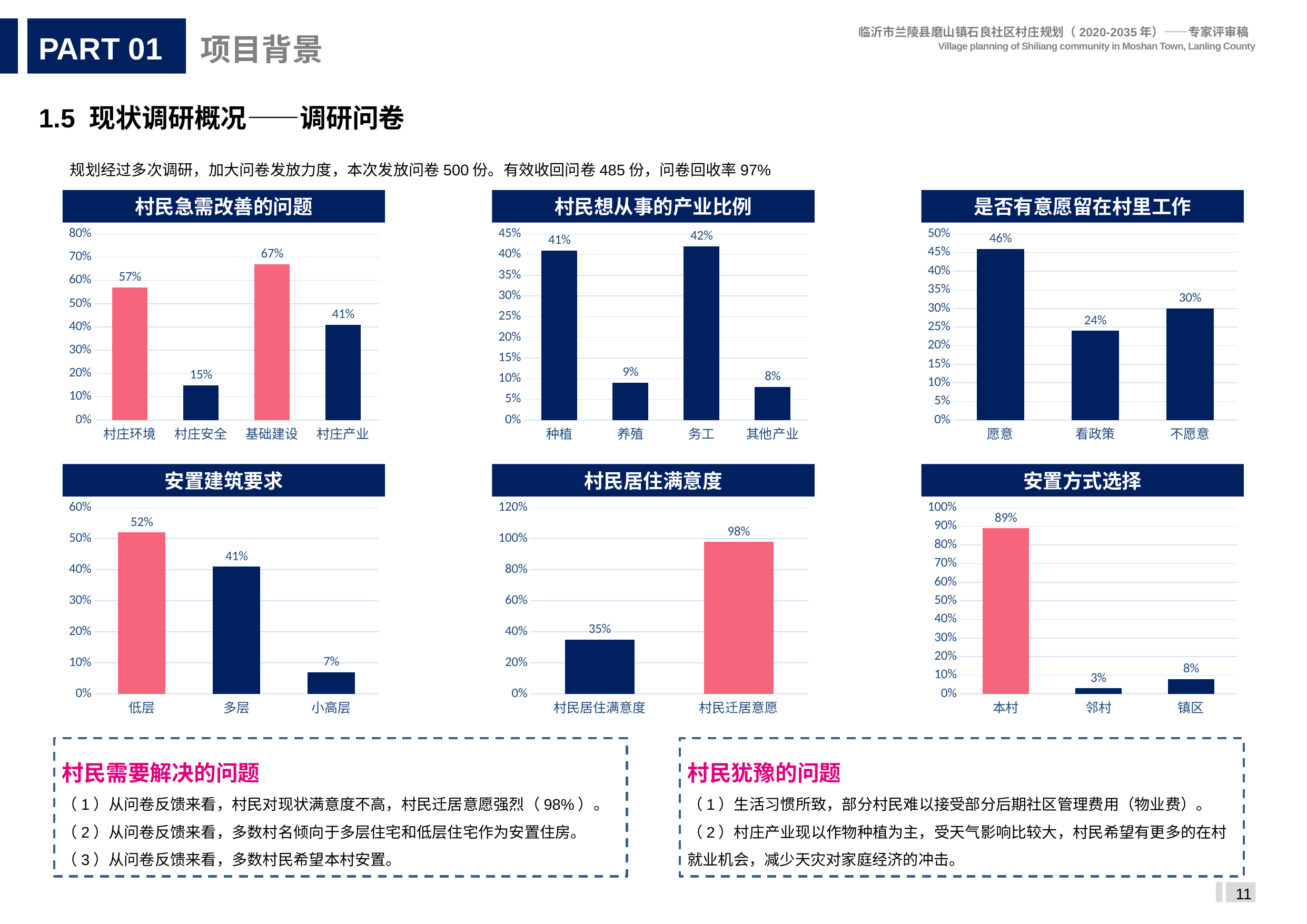

PART 01
项目背景
1.5 现状调研概况——调研问卷
       规划经过多次调研，加大问卷发放力度，本次发放问卷500份。有效收回问卷485份，问卷回收率97%
村民急需改善的问题
村民想从事的产业比例
是否有意愿留在村里工作

### Chart

| Category | 系列 1 |
|---|---|
| 村庄环境 | 0.57 |
| 村庄安全 | 0.15 |
| 基础建设 | 0.67 |
| 村庄产业 | 0.41 |

### Chart

| Category | 系列 1 |
|---|---|
| 种植 | 0.41 |
| 养殖 | 0.09 |
| 务工 | 0.42 |
| 其他产业 | 0.08 |

### Chart

| Category | 系列 1 |
|---|---|
| 愿意 | 0.46 |
| 看政策 | 0.24 |
| 不愿意 | 0.3 |
安置建筑要求
村民居住满意度
安置方式选择

### Chart

| Category | 系列 1 |
|---|---|
| 低层 | 0.52 |
| 多层 | 0.41 |
| 小高层 | 0.07 |

### Chart

| Category | 系列 1 |
|---|---|
| 村民居住满意度 | 0.35 |
| 村民迁居意愿 | 0.98 |

### Chart

| Category | 系列 1 |
|---|---|
| 本村 | 0.89 |
| 邻村 | 0.03 |
| 镇区 | 0.08 |
村民需要解决的问题
（1）从问卷反馈来看，村民对现状满意度不高，村民迁居意愿强烈（98%）。
（2）从问卷反馈来看，多数村名倾向于多层住宅和低层住宅作为安置住房。
（3）从问卷反馈来看，多数村民希望本村安置。
村民犹豫的问题
（1）生活习惯所致，部分村民难以接受部分后期社区管理费用（物业费）。
（2）村庄产业现以作物种植为主，受天气影响比较大，村民希望有更多的在村就业机会，减少天灾对家庭经济的冲击。
11